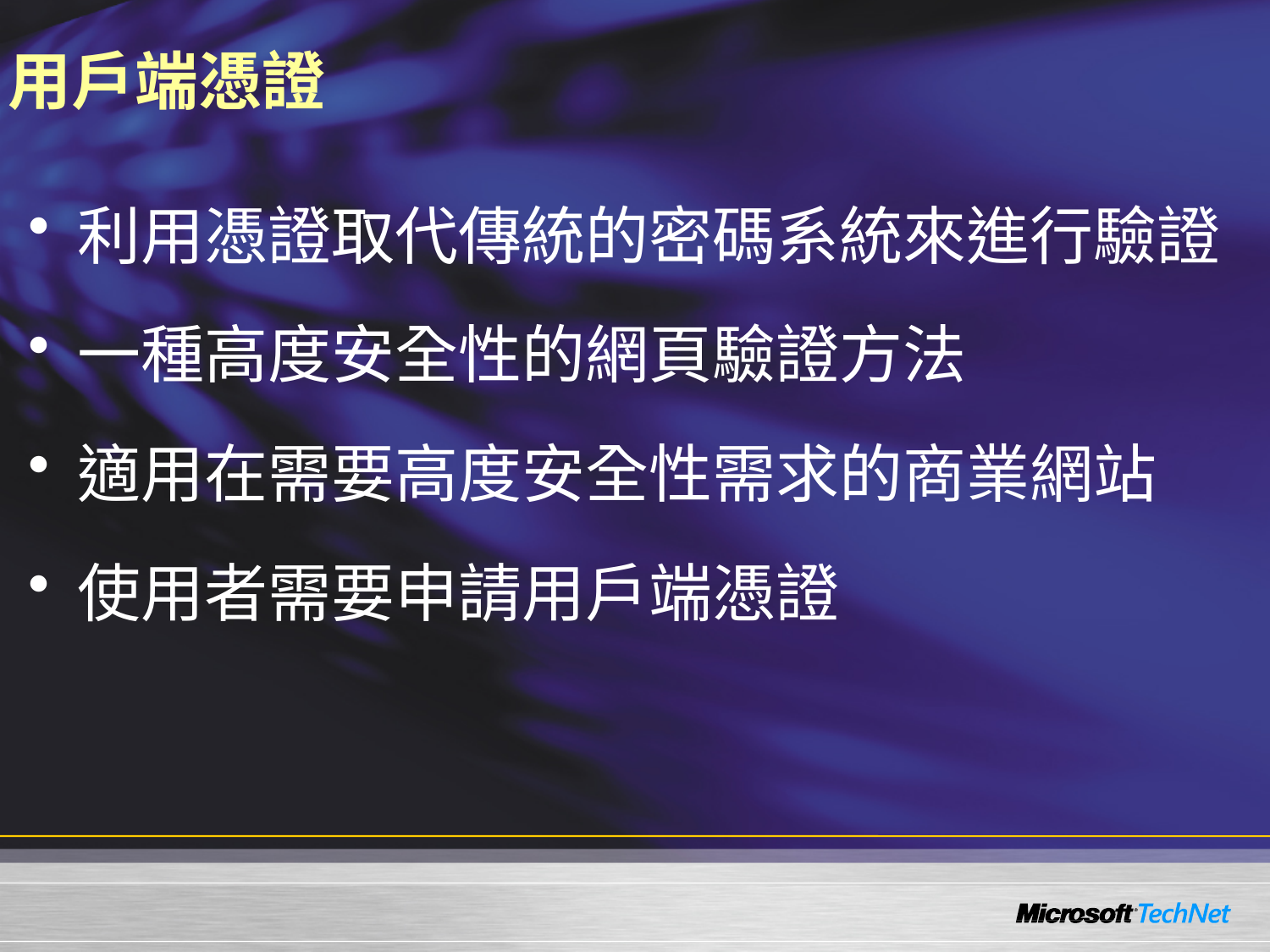

# 用戶端憑證
利用憑證取代傳統的密碼系統來進行驗證
一種高度安全性的網頁驗證方法
適用在需要高度安全性需求的商業網站
使用者需要申請用戶端憑證